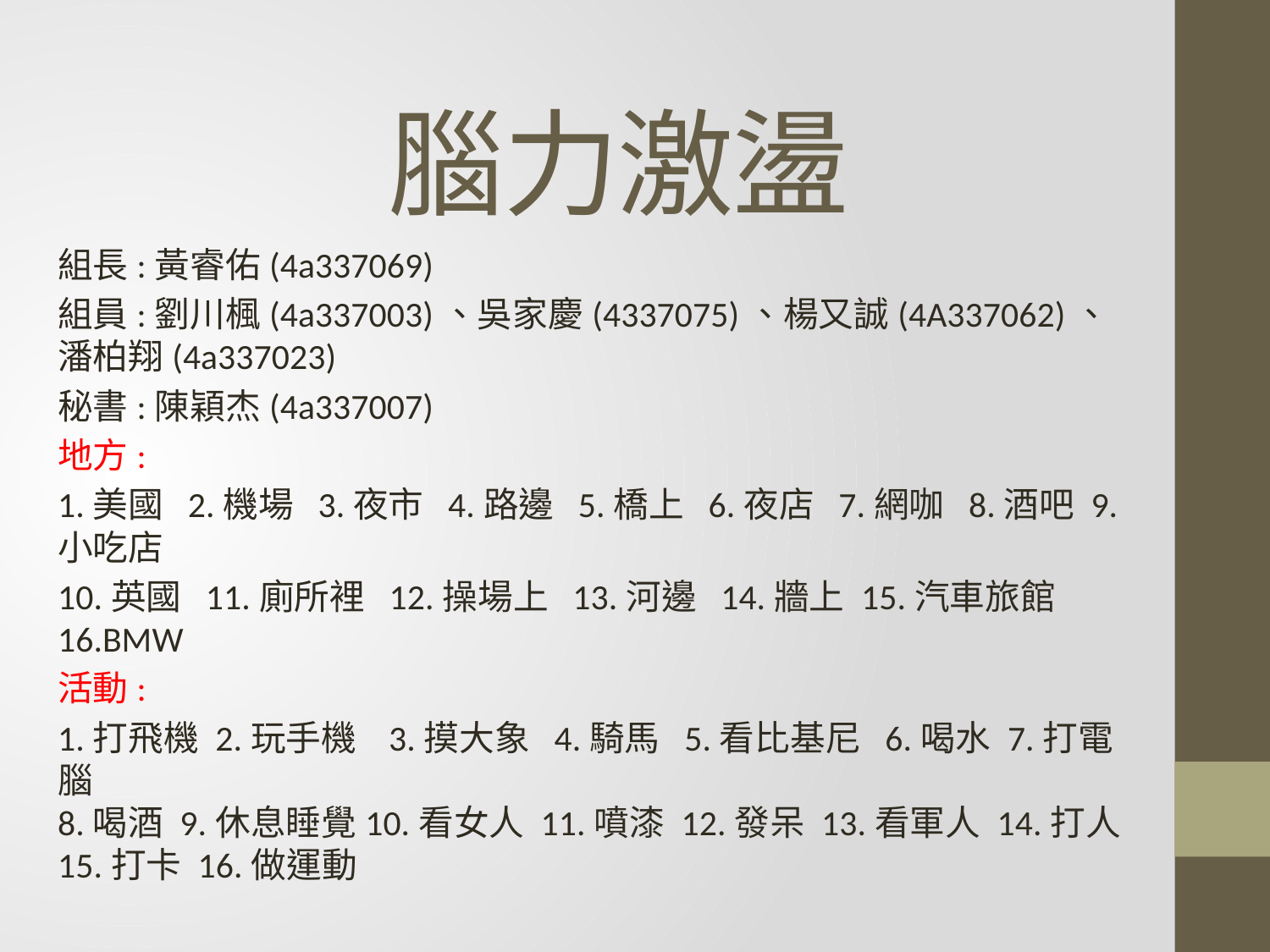

# 腦力激盪
組長:黃睿佑(4a337069)
組員:劉川楓(4a337003)、吳家慶(4337075)、楊又誠(4A337062)、潘柏翔(4a337023)
秘書:陳穎杰(4a337007)
地方:
1.美國  2.機場  3.夜市  4.路邊  5.橋上  6.夜店  7.網咖  8.酒吧 9.小吃店
10.英國  11.廁所裡  12.操場上  13.河邊  14.牆上 15.汽車旅館 16.BMW
活動:
1.打飛機 2.玩手機   3.摸大象  4.騎馬  5.看比基尼  6.喝水 7.打電腦
8.喝酒 9.休息睡覺10.看女人 11.噴漆 12.發呆 13.看軍人 14.打人 15.打卡 16.做運動